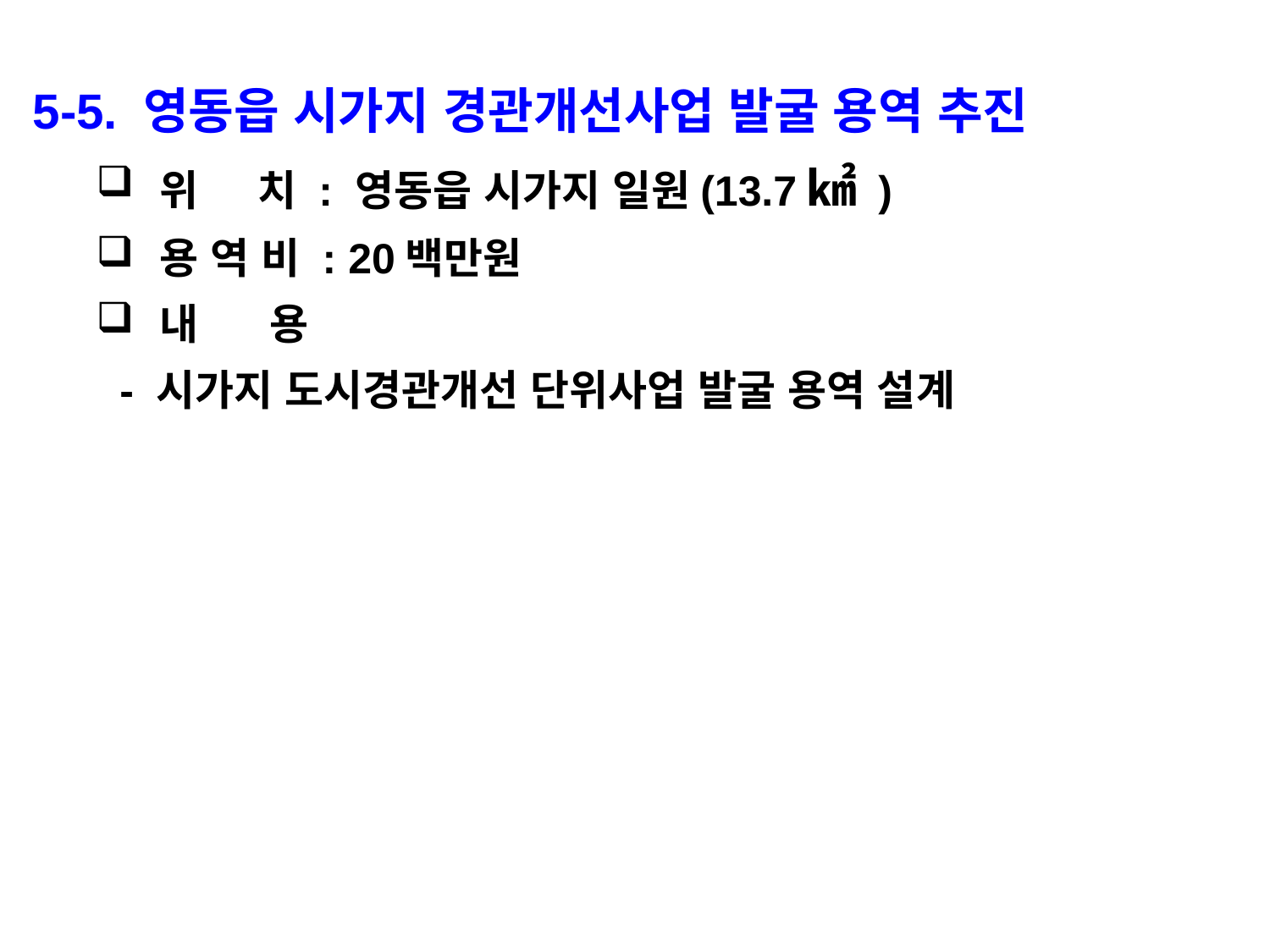

5-5. 영동읍 시가지 경관개선사업 발굴 용역 추진
위     치 : 영동읍 시가지 일원(13.7㎢ )
용 역 비 : 20백만원
내      용
  - 시가지 도시경관개선 단위사업 발굴 용역 설계